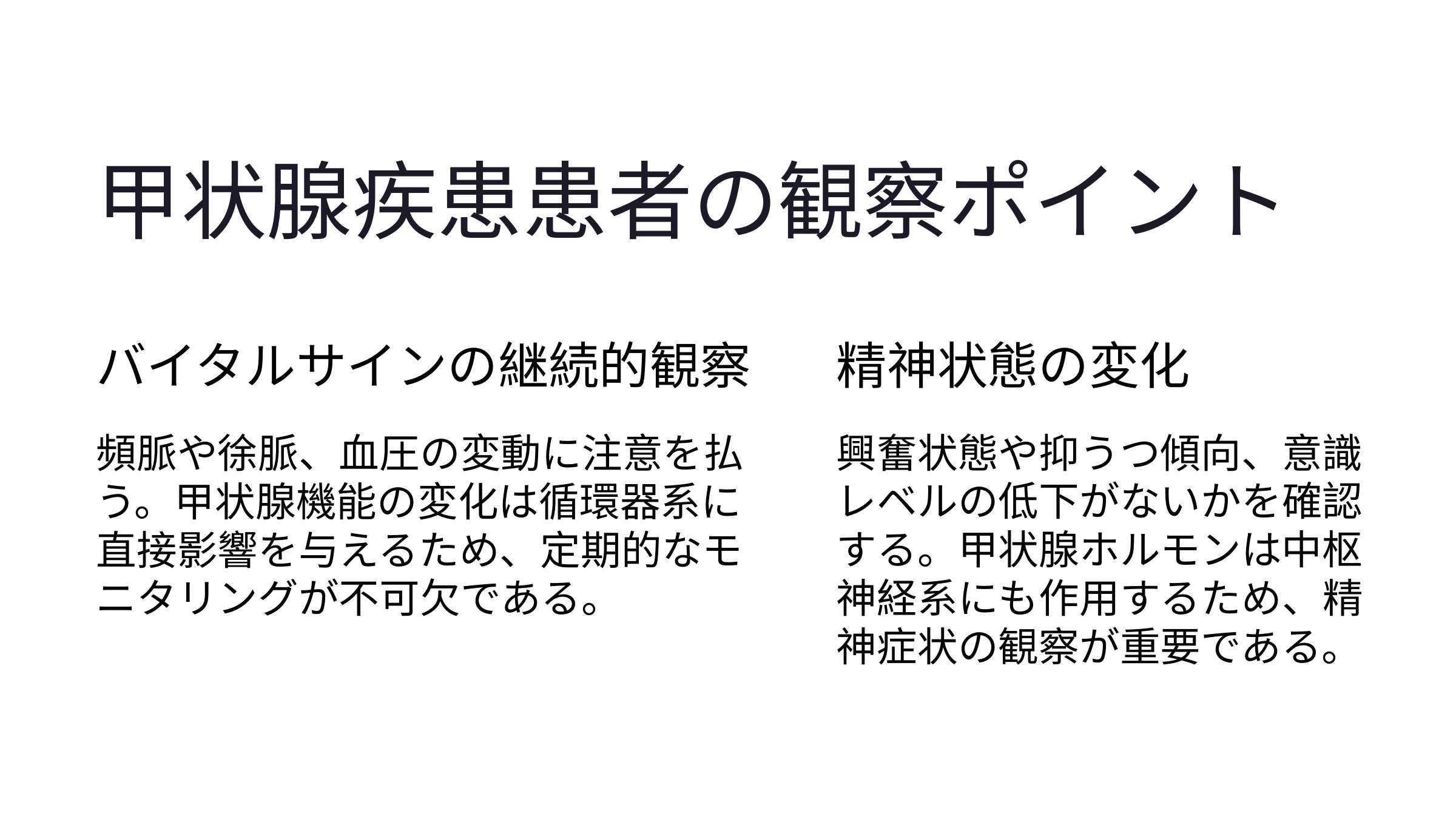

甲状腺疾患患者の観察ポイント
バイタルサインの継続的観察
精神状態の変化
頻脈や徐脈、血圧の変動に注意を払う。甲状腺機能の変化は循環器系に直接影響を与えるため、定期的なモニタリングが不可欠である。
興奮状態や抑うつ傾向、意識レベルの低下がないかを確認する。甲状腺ホルモンは中枢神経系にも作用するため、精神症状の観察が重要である。